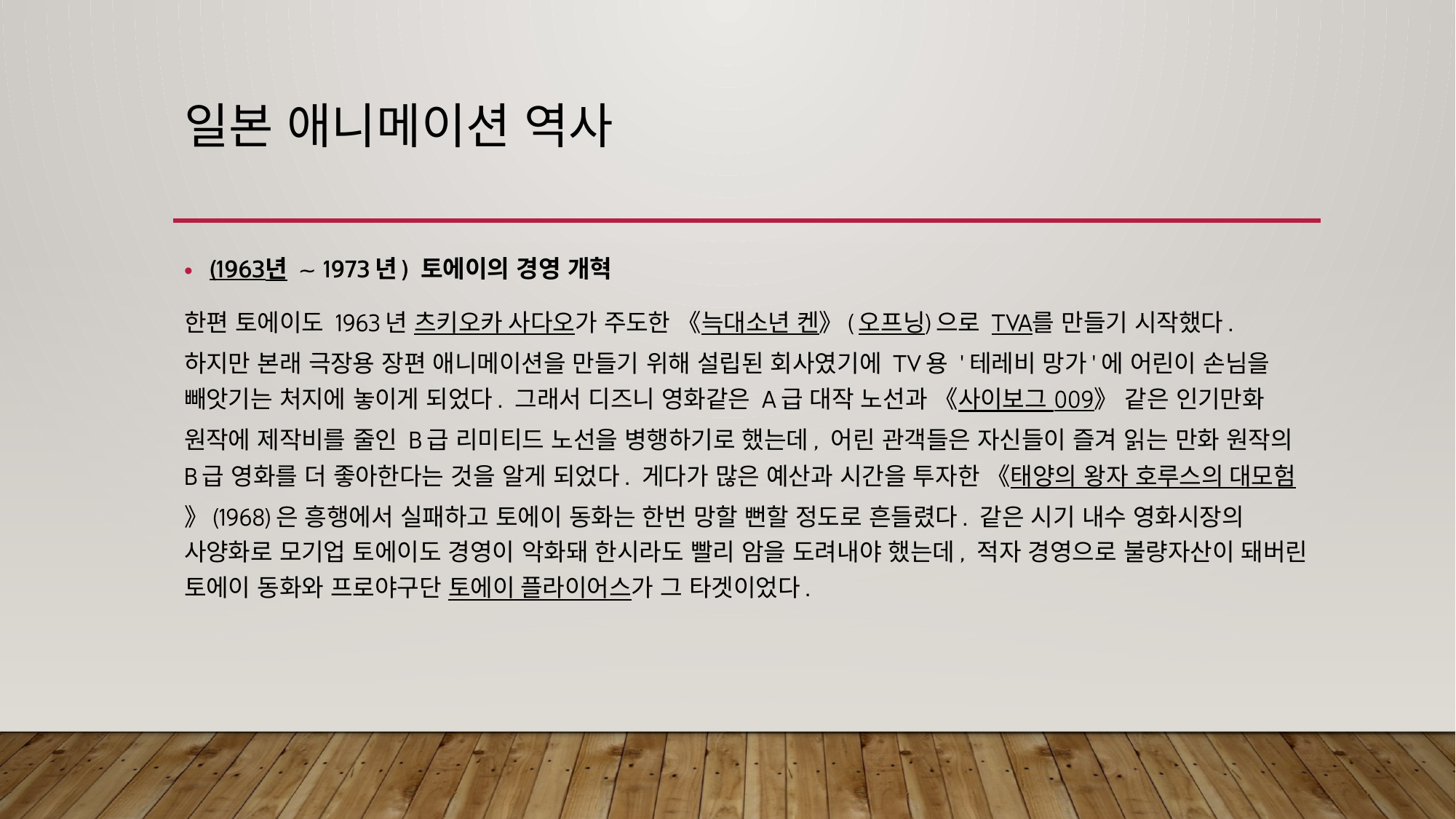

# 일본 애니메이션 역사
(1963년 ~ 1973년) 토에이의 경영 개혁
한편 토에이도 1963년 츠키오카 사다오가 주도한 《늑대소년 켄》(오프닝)으로 TVA를 만들기 시작했다. 하지만 본래 극장용 장편 애니메이션을 만들기 위해 설립된 회사였기에 TV용 '테레비 망가'에 어린이 손님을 빼앗기는 처지에 놓이게 되었다. 그래서 디즈니 영화같은 A급 대작 노선과 《사이보그 009》 같은 인기만화 원작에 제작비를 줄인 B급 리미티드 노선을 병행하기로 했는데, 어린 관객들은 자신들이 즐겨 읽는 만화 원작의 B급 영화를 더 좋아한다는 것을 알게 되었다. 게다가 많은 예산과 시간을 투자한 《태양의 왕자 호루스의 대모험》(1968)은 흥행에서 실패하고 토에이 동화는 한번 망할 뻔할 정도로 흔들렸다. 같은 시기 내수 영화시장의 사양화로 모기업 토에이도 경영이 악화돼 한시라도 빨리 암을 도려내야 했는데, 적자 경영으로 불량자산이 돼버린 토에이 동화와 프로야구단 토에이 플라이어스가 그 타겟이었다.